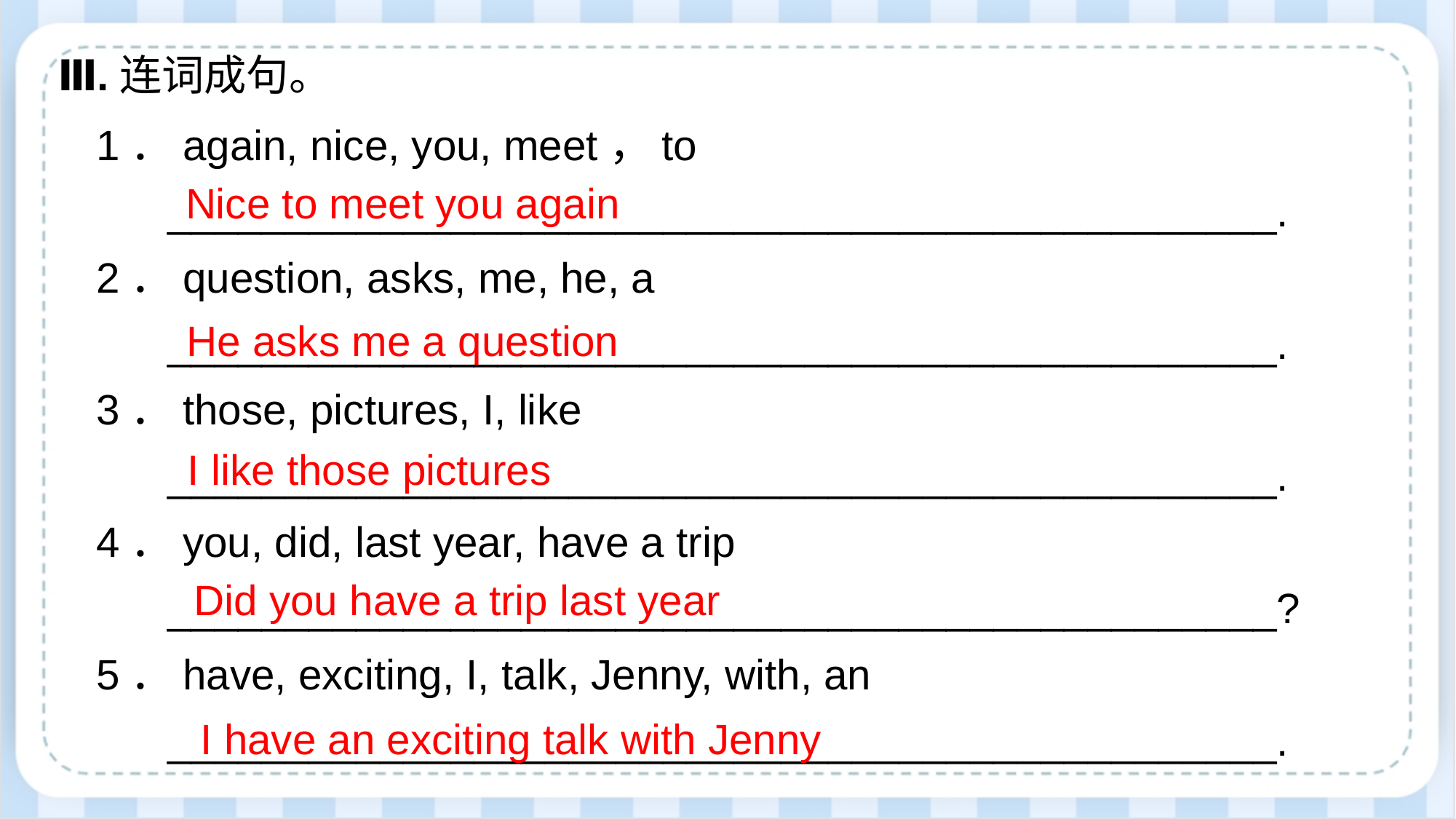

# Ⅲ.连词成句。
1．again, nice, you, meet，to
      _______________________________________________.
2．question, asks, me, he, a
      _______________________________________________.
3．those, pictures, I, like
      _______________________________________________.
4．you, did, last year, have a trip
      _______________________________________________?
5．have, exciting, I, talk, Jenny, with, an
      _______________________________________________.

Nice to meet you again
He asks me a question
I like those pictures
Did you have a trip last year
I have an exciting talk with Jenny